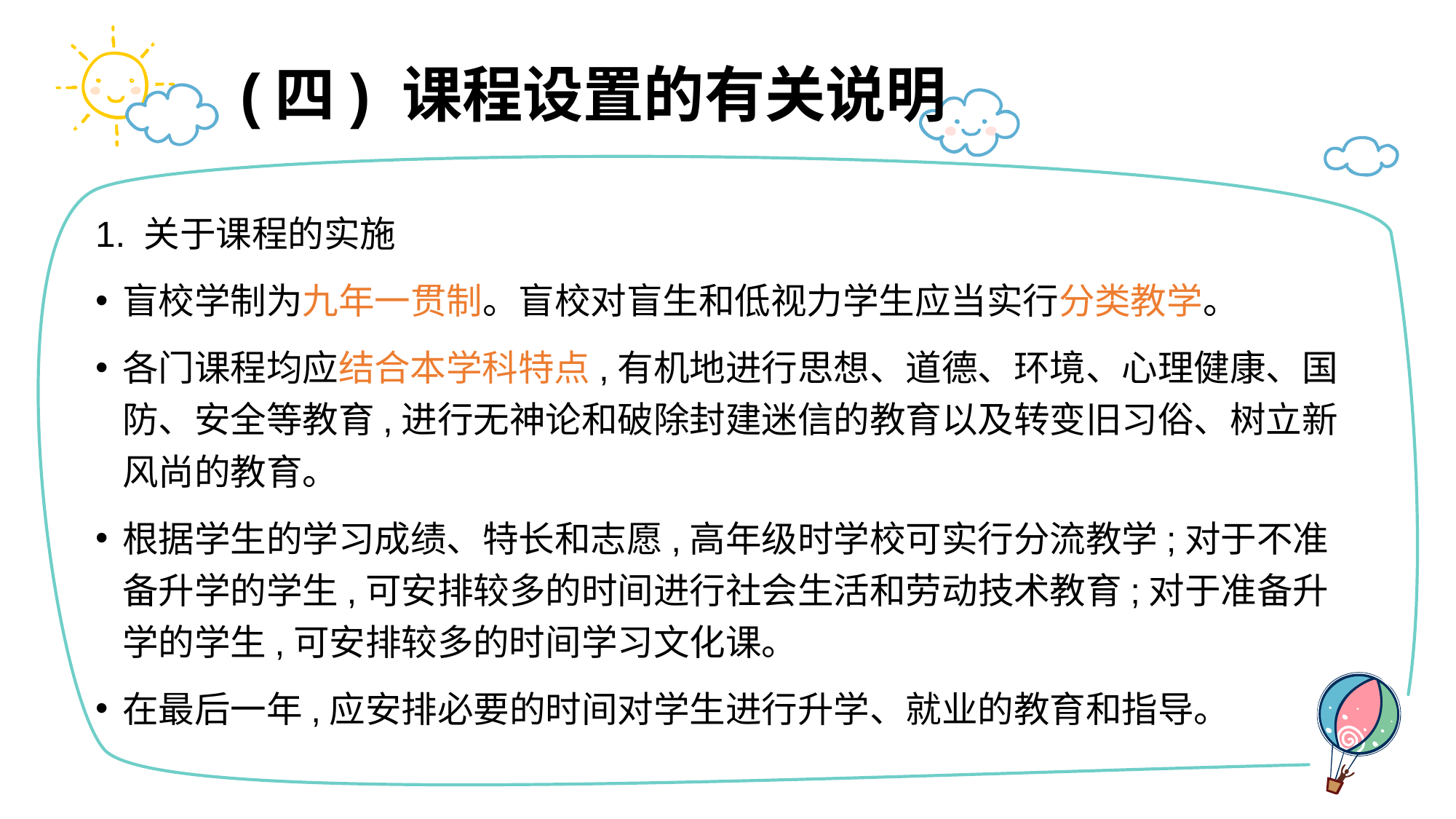

# (四) 课程设置的有关说明
1. 关于课程的实施
盲校学制为九年一贯制。盲校对盲生和低视力学生应当实行分类教学。
各门课程均应结合本学科特点,有机地进行思想、道德、环境、心理健康、国防、安全等教育,进行无神论和破除封建迷信的教育以及转变旧习俗、树立新风尚的教育。
根据学生的学习成绩、特长和志愿,高年级时学校可实行分流教学;对于不准备升学的学生,可安排较多的时间进行社会生活和劳动技术教育;对于准备升学的学生,可安排较多的时间学习文化课。
在最后一年,应安排必要的时间对学生进行升学、就业的教育和指导。